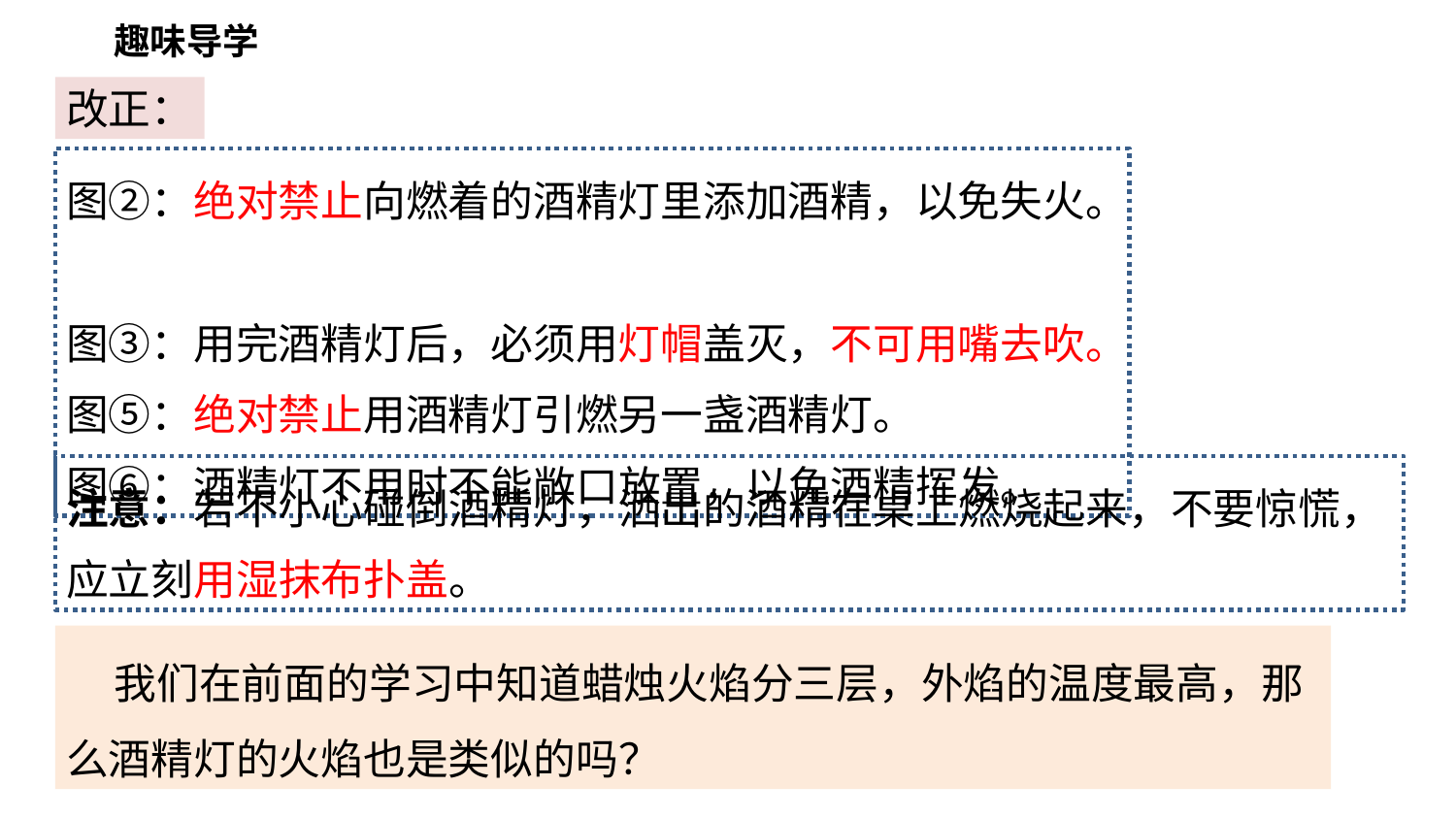

趣味导学
改正：
图②：绝对禁止向燃着的酒精灯里添加酒精，以免失火。
图③：用完酒精灯后，必须用灯帽盖灭，不可用嘴去吹。
图⑤：绝对禁止用酒精灯引燃另一盏酒精灯。
图⑥：酒精灯不用时不能敞口放置，以免酒精挥发。
注意：若不小心碰倒酒精灯，洒出的酒精在桌上燃烧起来，不要惊慌，应立刻用湿抹布扑盖。
    我们在前面的学习中知道蜡烛火焰分三层，外焰的温度最高，那么酒精灯的火焰也是类似的吗？